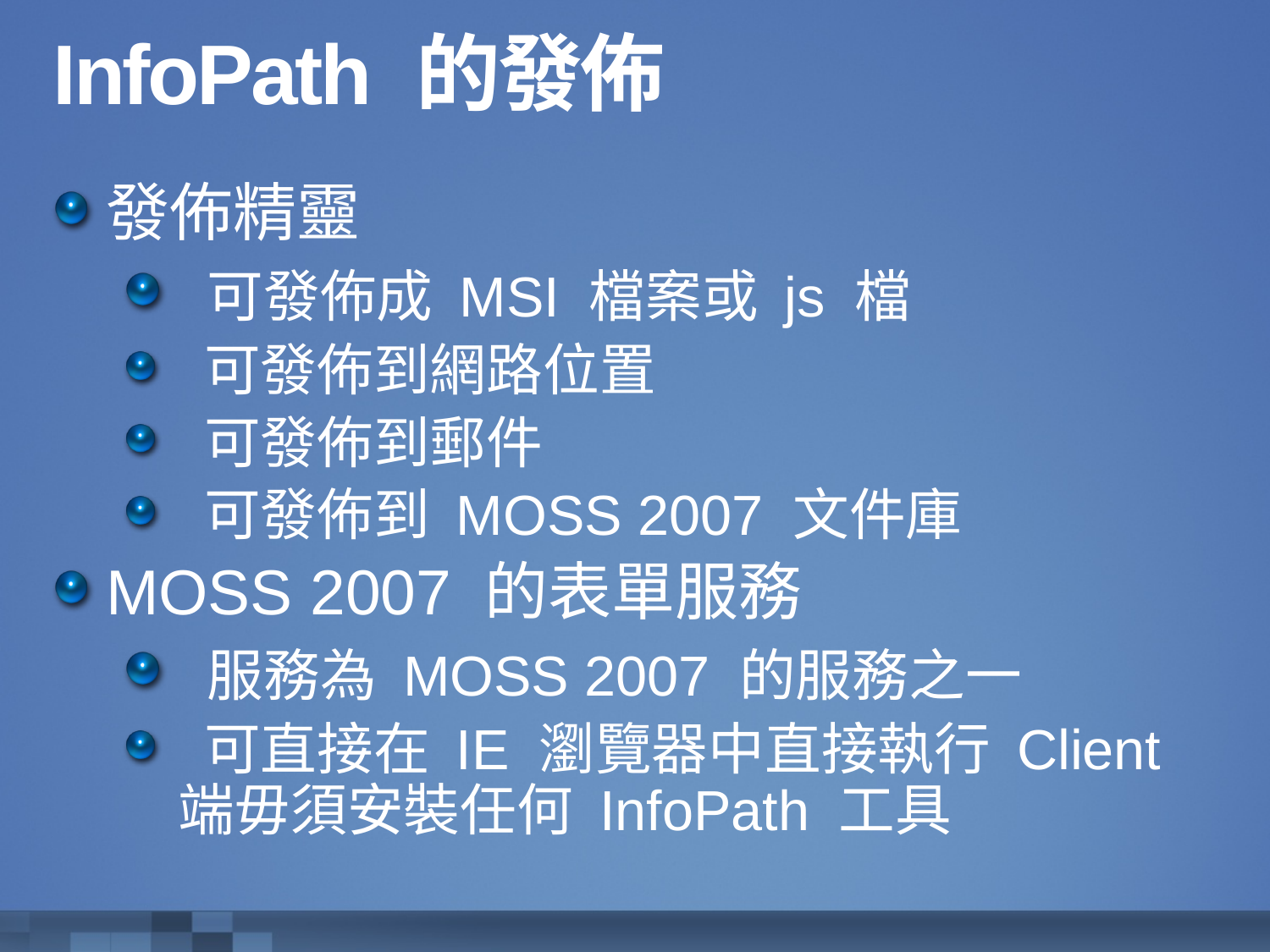

# InfoPath 的發佈
發佈精靈
 可發佈成 MSI 檔案或 js 檔
 可發佈到網路位置
 可發佈到郵件
 可發佈到 MOSS 2007 文件庫
MOSS 2007 的表單服務
 服務為 MOSS 2007 的服務之一
 可直接在 IE 瀏覽器中直接執行 Client 端毋須安裝任何 InfoPath 工具